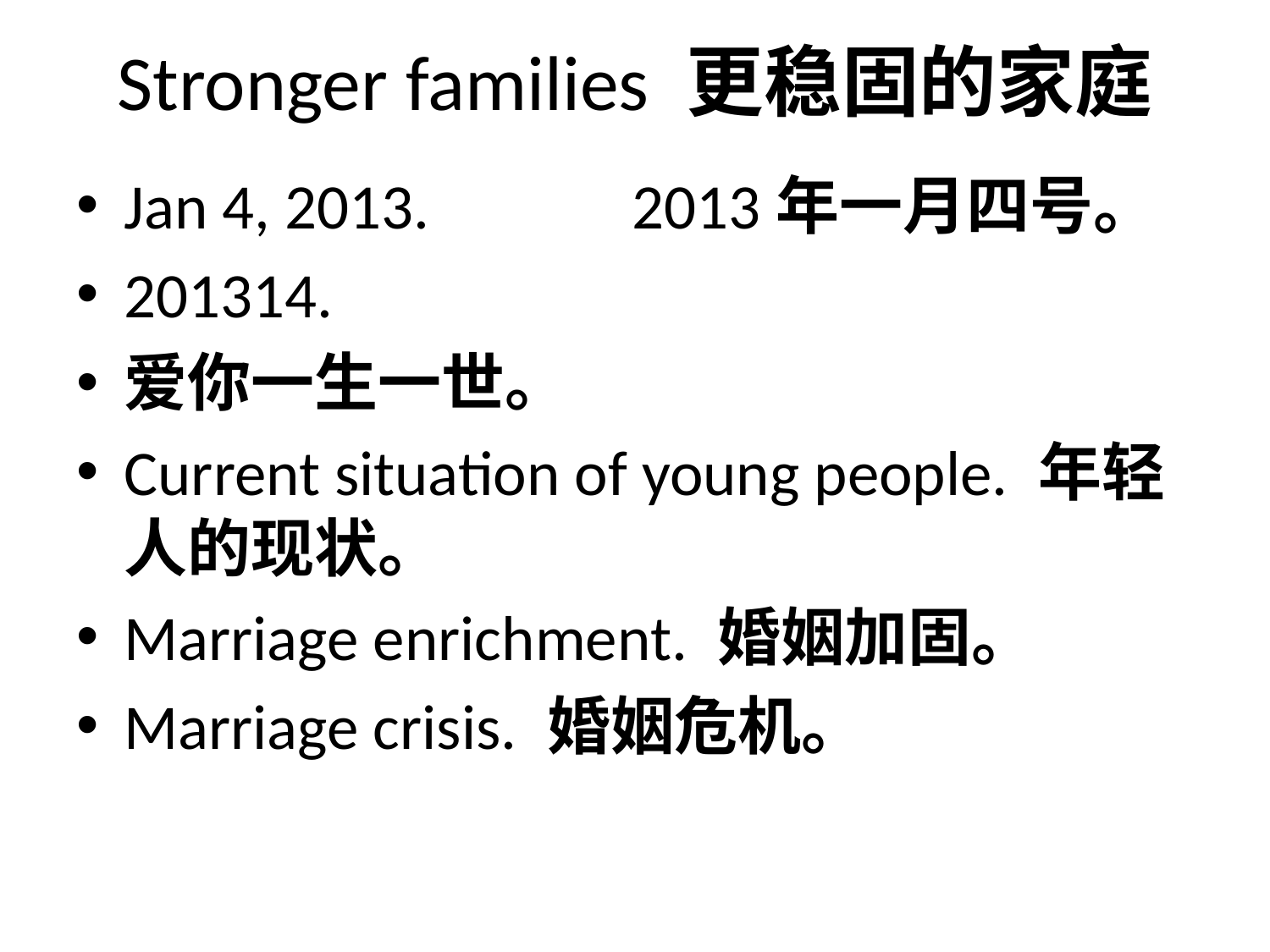

# Stronger families 更稳固的家庭
Jan 4, 2013. 		2013年一月四号。
201314.
爱你一生一世。
Current situation of young people. 年轻人的现状。
Marriage enrichment. 婚姻加固。
Marriage crisis. 婚姻危机。